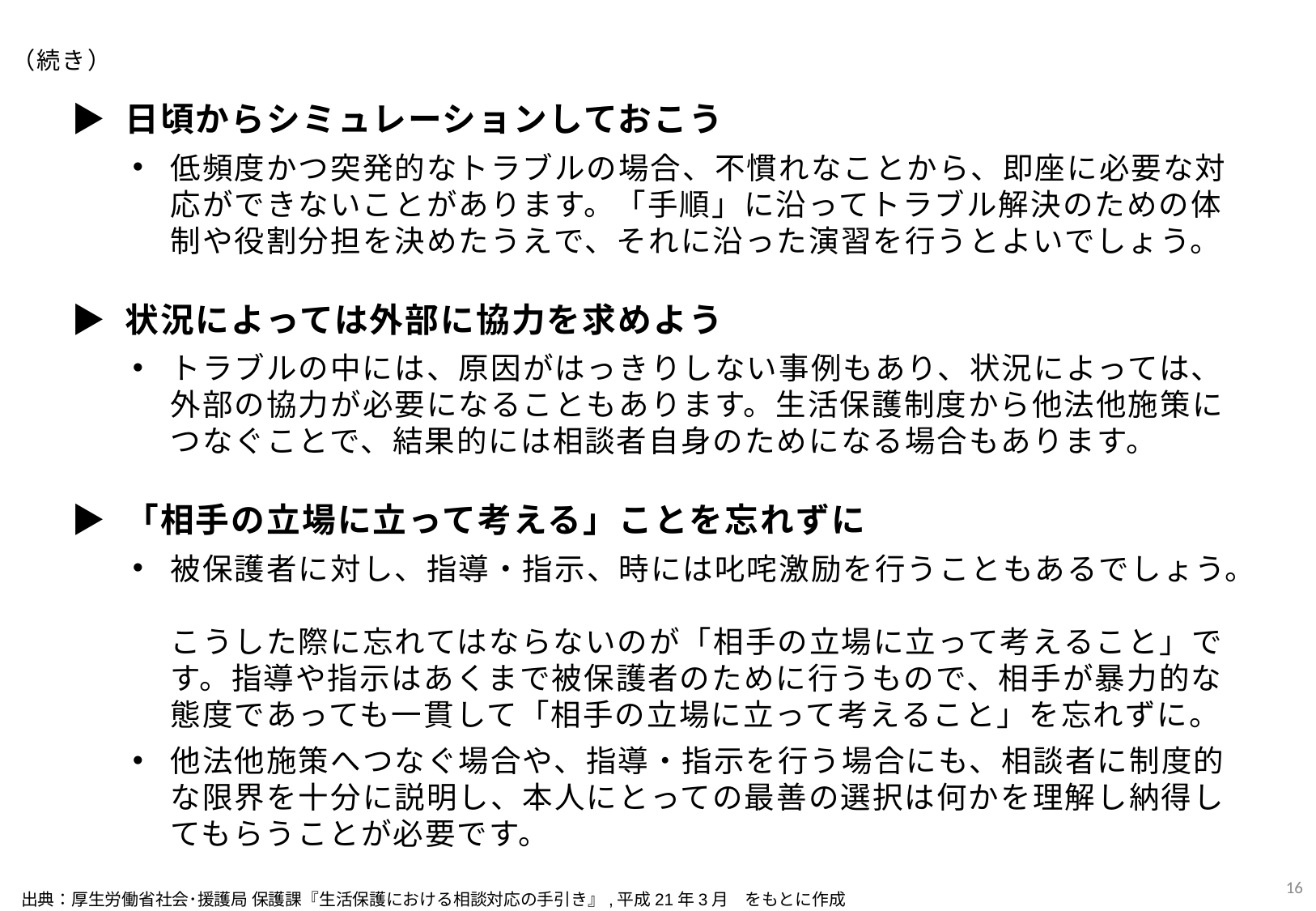

（続き）
▶ 日頃からシミュレーションしておこう
低頻度かつ突発的なトラブルの場合、不慣れなことから、即座に必要な対応ができないことがあります。「手順」に沿ってトラブル解決のための体制や役割分担を決めたうえで、それに沿った演習を行うとよいでしょう。
▶ 状況によっては外部に協力を求めよう
トラブルの中には、原因がはっきりしない事例もあり、状況によっては、外部の協力が必要になることもあります。生活保護制度から他法他施策につなぐことで、結果的には相談者自身のためになる場合もあります。
▶ 「相手の立場に立って考える」ことを忘れずに
被保護者に対し、指導・指示、時には叱咤激励を行うこともあるでしょう。
こうした際に忘れてはならないのが「相手の立場に立って考えること」です。指導や指示はあくまで被保護者のために行うもので、相手が暴力的な態度であっても一貫して「相手の立場に立って考えること」を忘れずに。
他法他施策へつなぐ場合や、指導・指示を行う場合にも、相談者に制度的な限界を十分に説明し、本人にとっての最善の選択は何かを理解し納得してもらうことが必要です。
16
出典：厚生労働省社会･援護局 保護課『生活保護における相談対応の手引き』,平成21年3月　をもとに作成